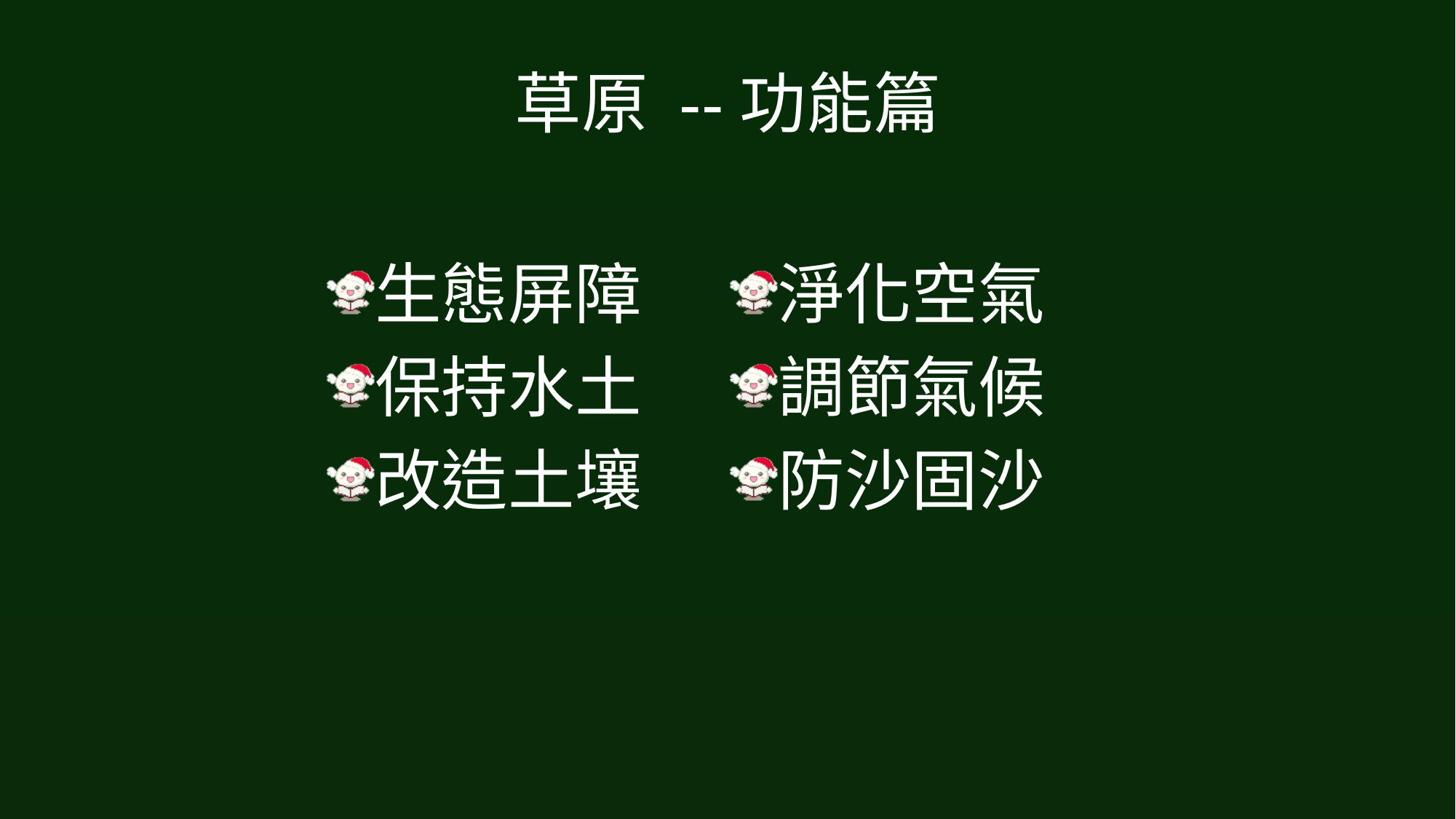

# 草原 --功能篇
生態屏障
保持水土
改造土壤
淨化空氣
調節氣候
防沙固沙